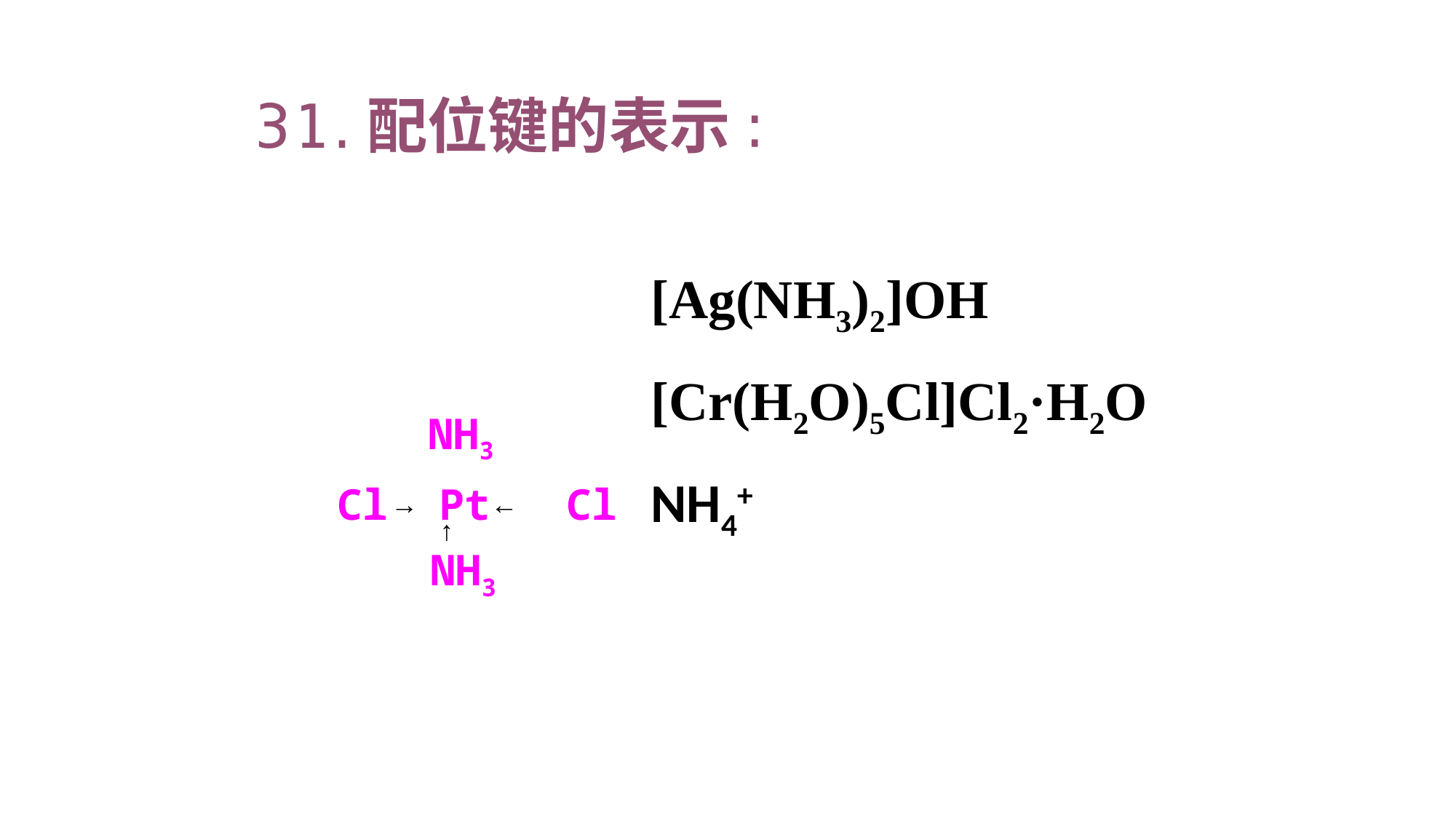

31.配位键的表示:
[Ag(NH3)2]OH
[Cr(H2O)5Cl]Cl2·H2O
NH4+

NH3
Cl  Pt   Cl
NH3
→
←
↑